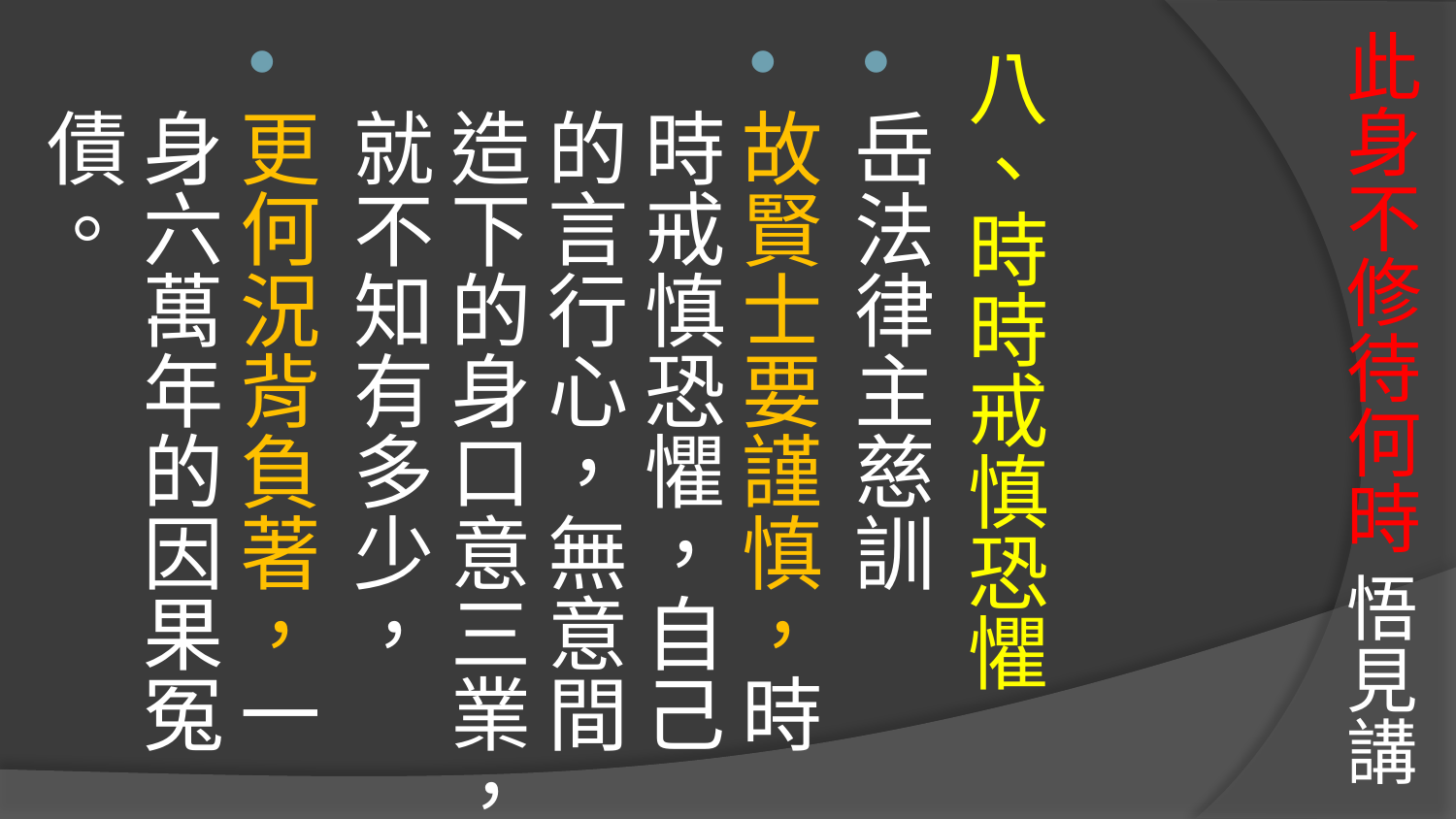

# 此身不修待何時 悟見講
八、時時戒慎恐懼
岳法律主慈訓
故賢士要謹慎，時時戒慎恐懼，自己的言行心，無意間造下的身口意三業，就不知有多少，
更何況背負著，一身六萬年的因果冤債。